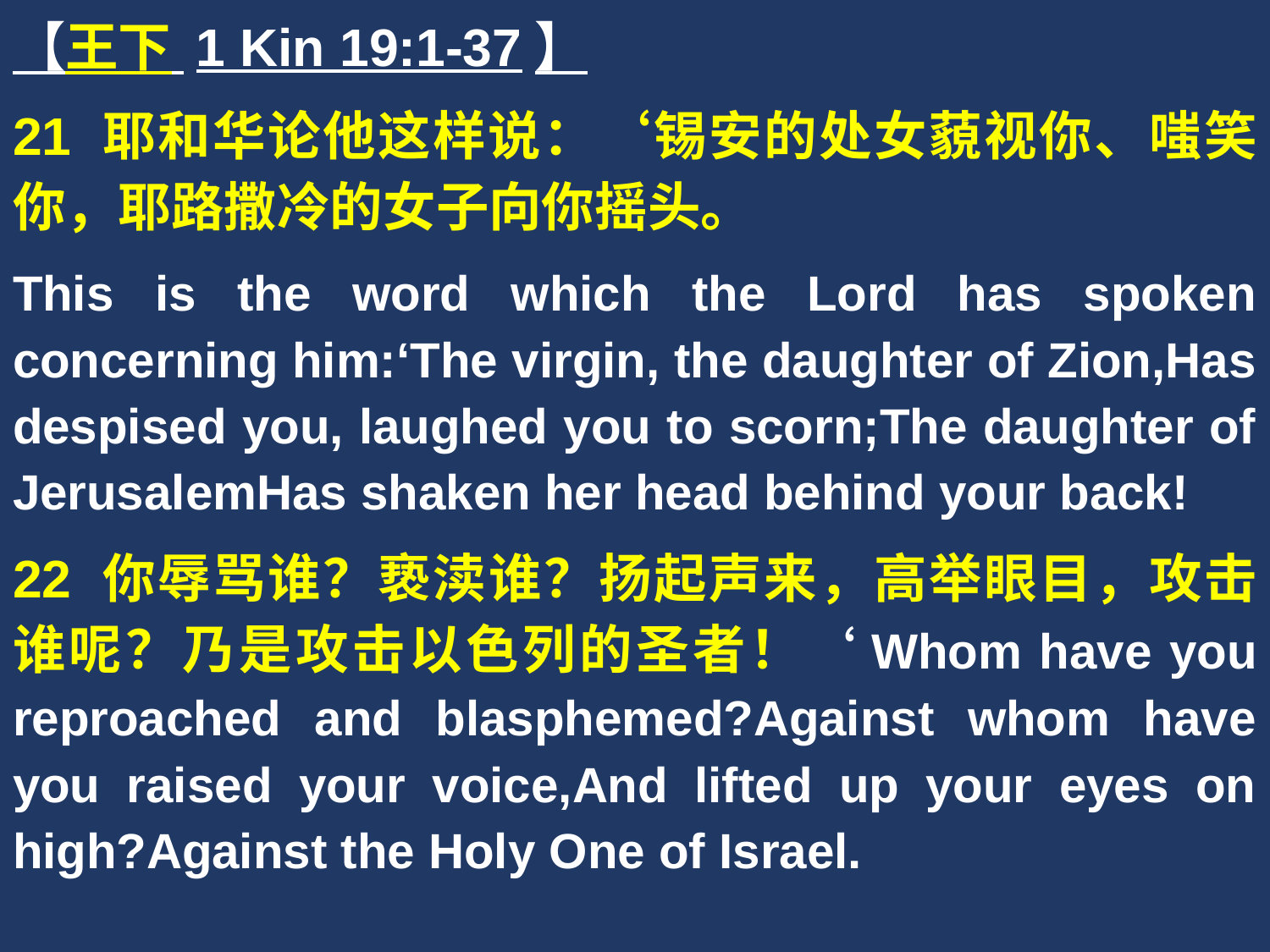

【王下 1 Kin 19:1-37】
21 耶和华论他这样说：‘锡安的处女藐视你、嗤笑你，耶路撒冷的女子向你摇头。
This is the word which the Lord has spoken concerning him:‘The virgin, the daughter of Zion,Has despised you, laughed you to scorn;The daughter of JerusalemHas shaken her head behind your back!
22 你辱骂谁？亵渎谁？扬起声来，高举眼目，攻击谁呢？乃是攻击以色列的圣者！‘Whom have you reproached and blasphemed?Against whom have you raised your voice,And lifted up your eyes on high?Against the Holy One of Israel.